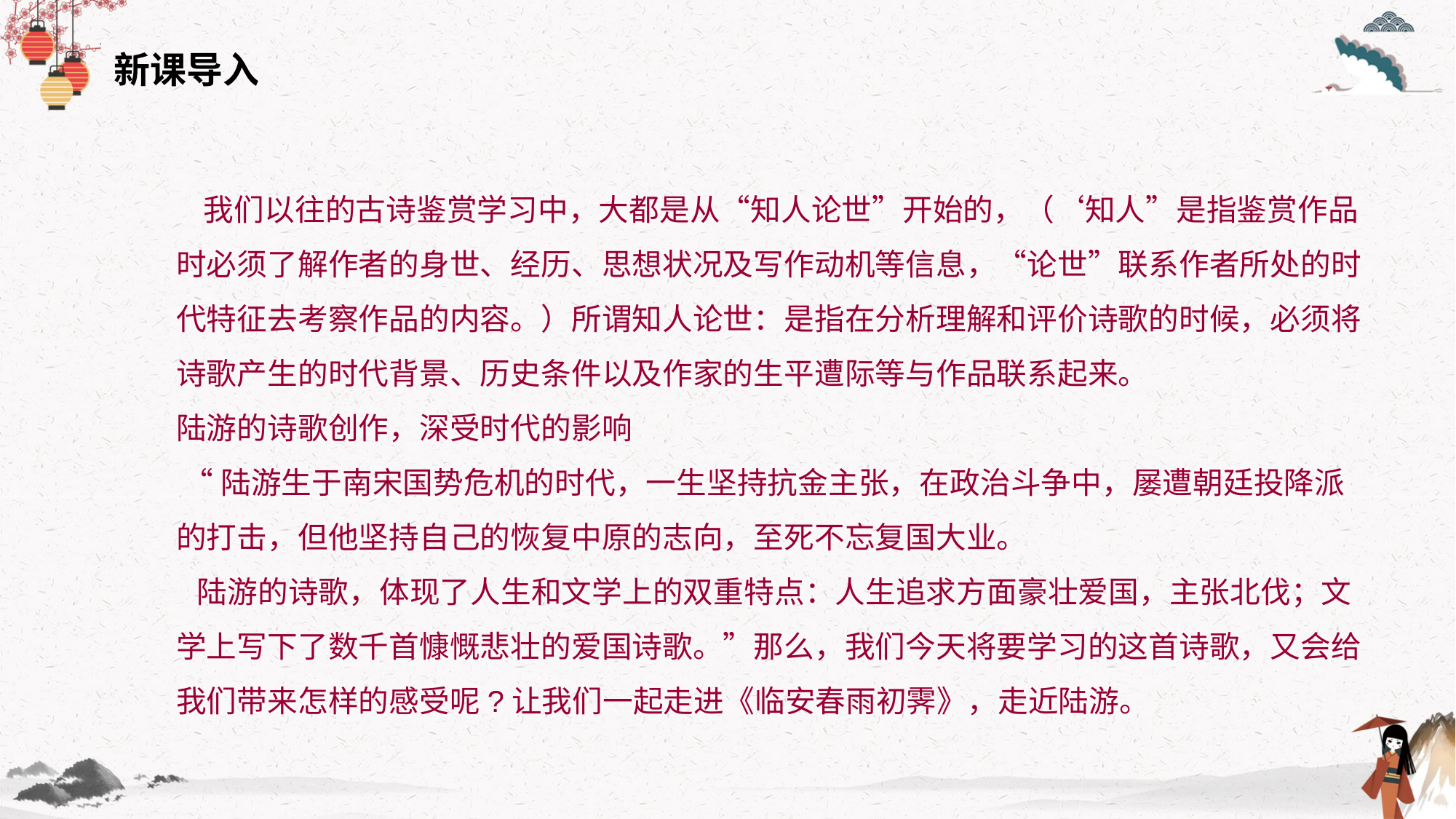

新课导入
   我们以往的古诗鉴赏学习中，大都是从“知人论世”开始的，（‘知人”是指鉴赏作品时必须了解作者的身世、经历、思想状况及写作动机等信息，“论世”联系作者所处的时代特征去考察作品的内容。）所谓知人论世：是指在分析理解和评价诗歌的时候，必须将诗歌产生的时代背景、历史条件以及作家的生平遭际等与作品联系起来。
陆游的诗歌创作，深受时代的影响
 “陆游生于南宋国势危机的时代，一生坚持抗金主张，在政治斗争中，屡遭朝廷投降派的打击，但他坚持自己的恢复中原的志向，至死不忘复国大业。
  陆游的诗歌，体现了人生和文学上的双重特点：人生追求方面豪壮爱国，主张北伐；文学上写下了数千首慷慨悲壮的爱国诗歌。”那么，我们今天将要学习的这首诗歌，又会给我们带来怎样的感受呢?让我们一起走进《临安春雨初霁》，走近陆游。